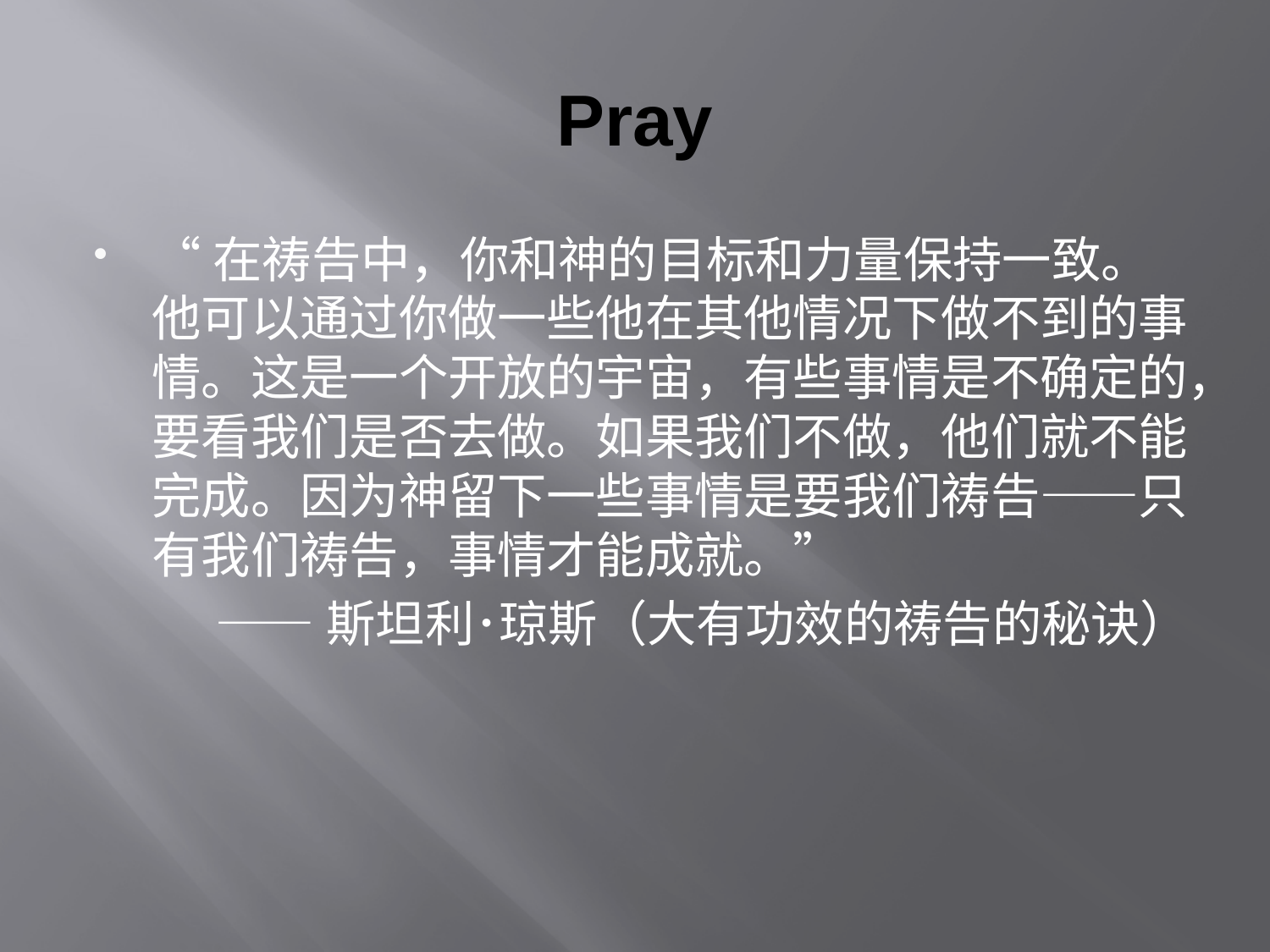

# Pray
“在祷告中，你和神的目标和力量保持一致。他可以通过你做一些他在其他情况下做不到的事情。这是一个开放的宇宙，有些事情是不确定的，要看我们是否去做。如果我们不做，他们就不能完成。因为神留下一些事情是要我们祷告——只有我们祷告，事情才能成就。”
           ——斯坦利･琼斯（大有功效的祷告的秘诀）